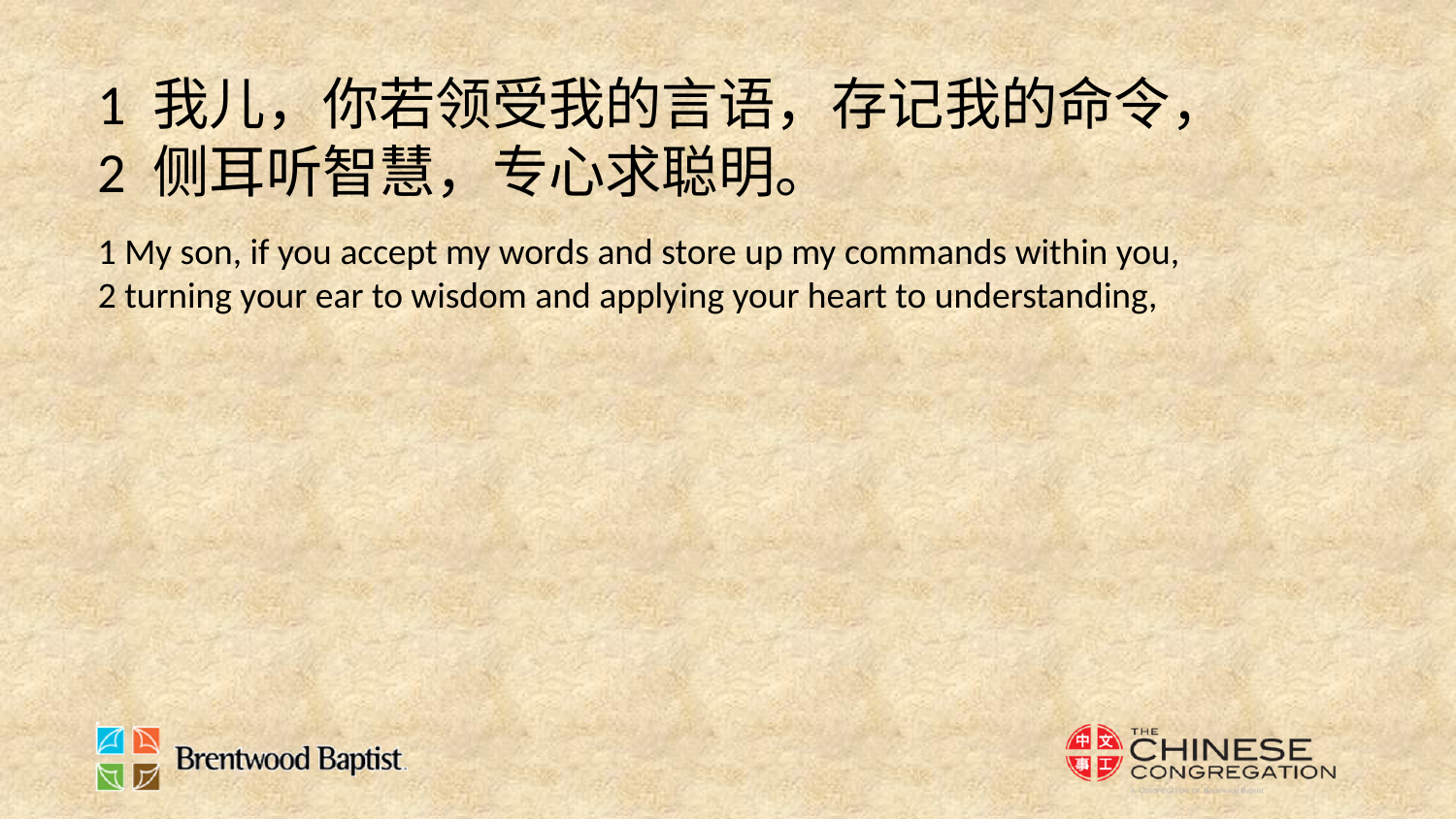

1 我儿，你若领受我的言语，存记我的命令，
2 侧耳听智慧，专心求聪明。

1 My son, if you accept my words and store up my commands within you,
2 turning your ear to wisdom and applying your heart to understanding,